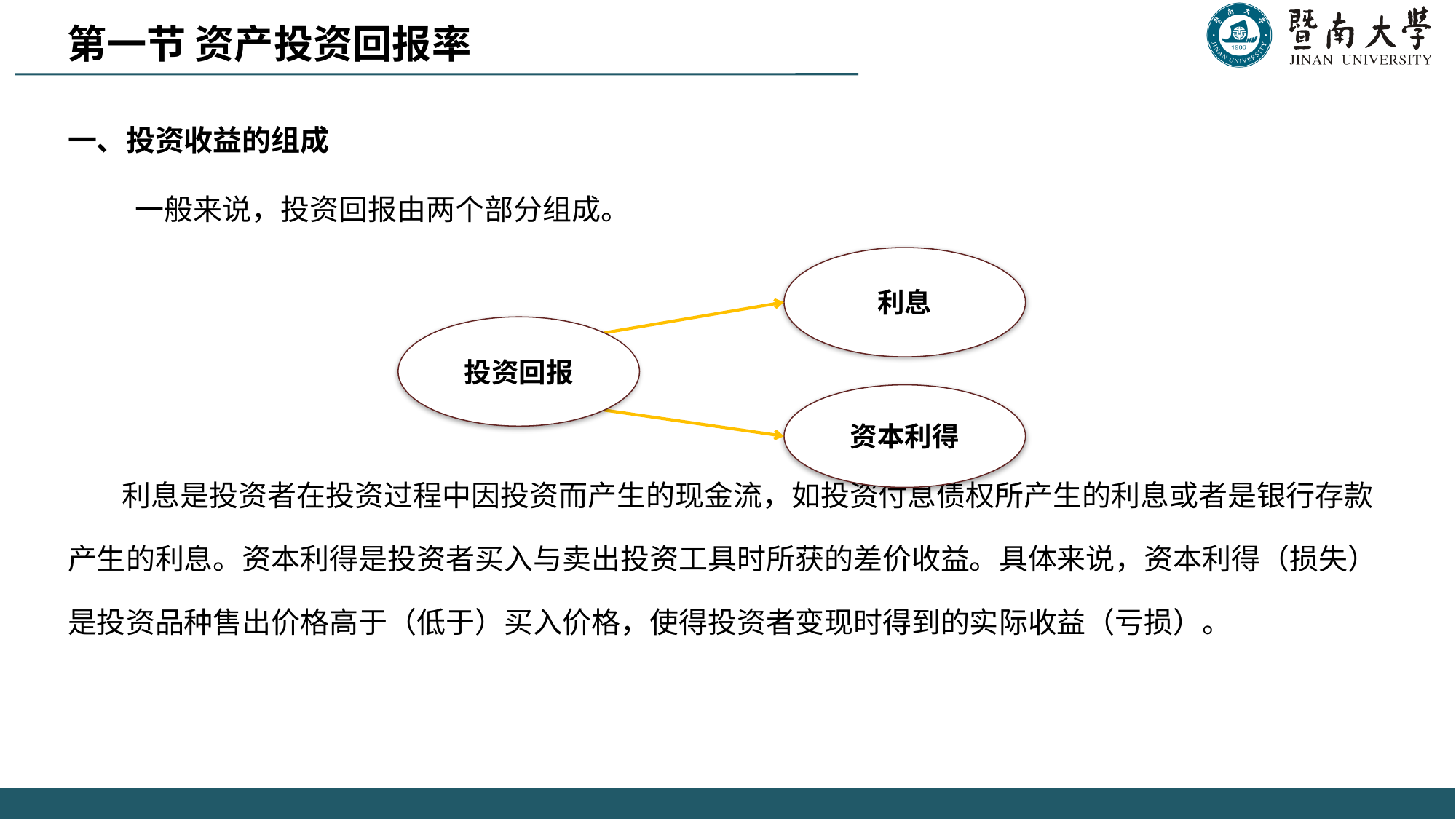

第一节 资产投资回报率
一、投资收益的组成
          一般来说，投资回报由两个部分组成。

        利息是投资者在投资过程中因投资而产生的现金流，如投资付息债权所产生的利息或者是银行存款产生的利息。资本利得是投资者买入与卖出投资工具时所获的差价收益。具体来说，资本利得（损失）是投资品种售出价格高于（低于）买入价格，使得投资者变现时得到的实际收益（亏损）。

利息
投资回报
资本利得